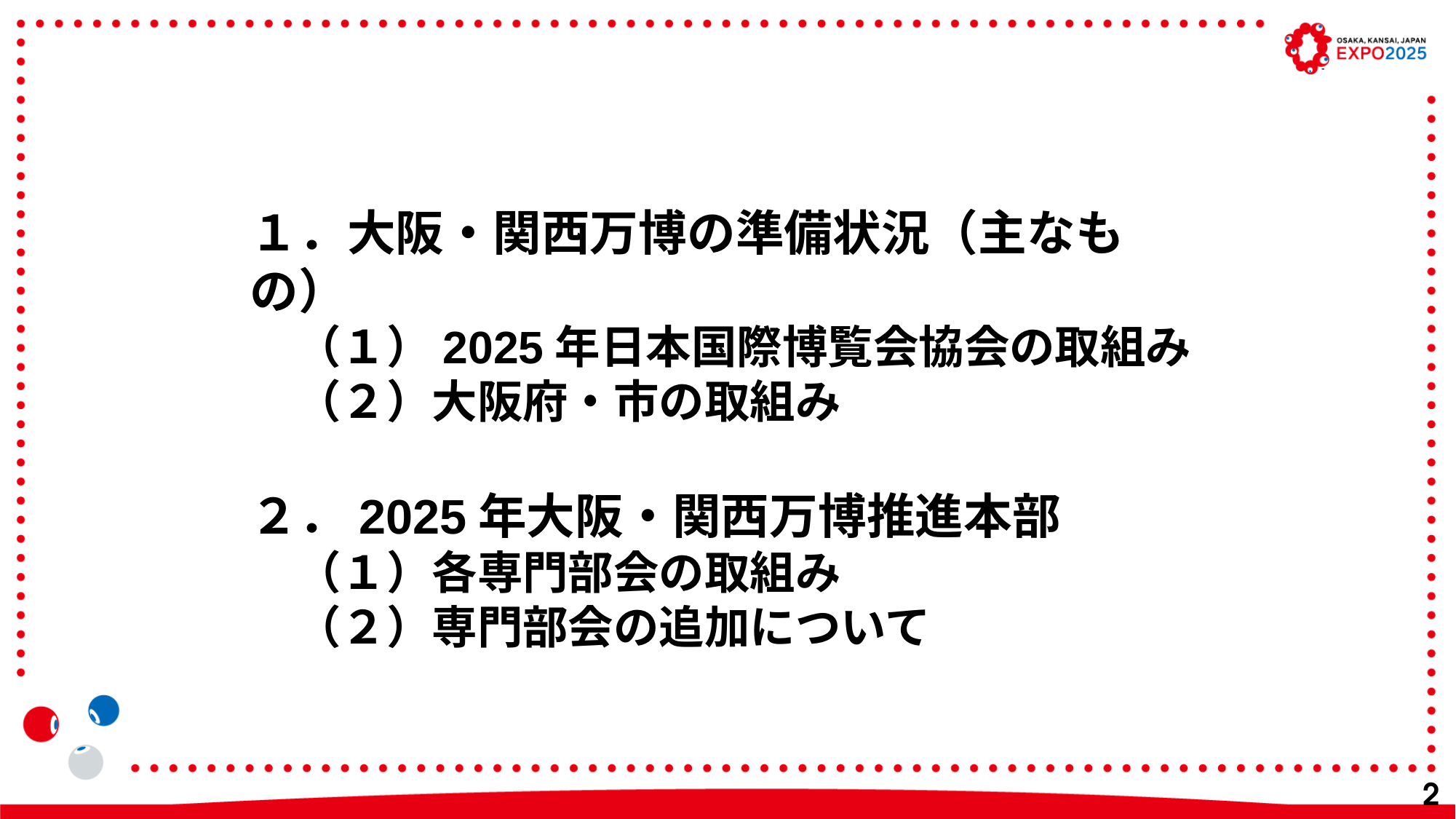

１．大阪・関西万博の準備状況（主なもの）
　（１）2025年日本国際博覧会協会の取組み
　（２）大阪府・市の取組み

２．2025年大阪・関西万博推進本部
　（１）各専門部会の取組み
　（２）専門部会の追加について
2